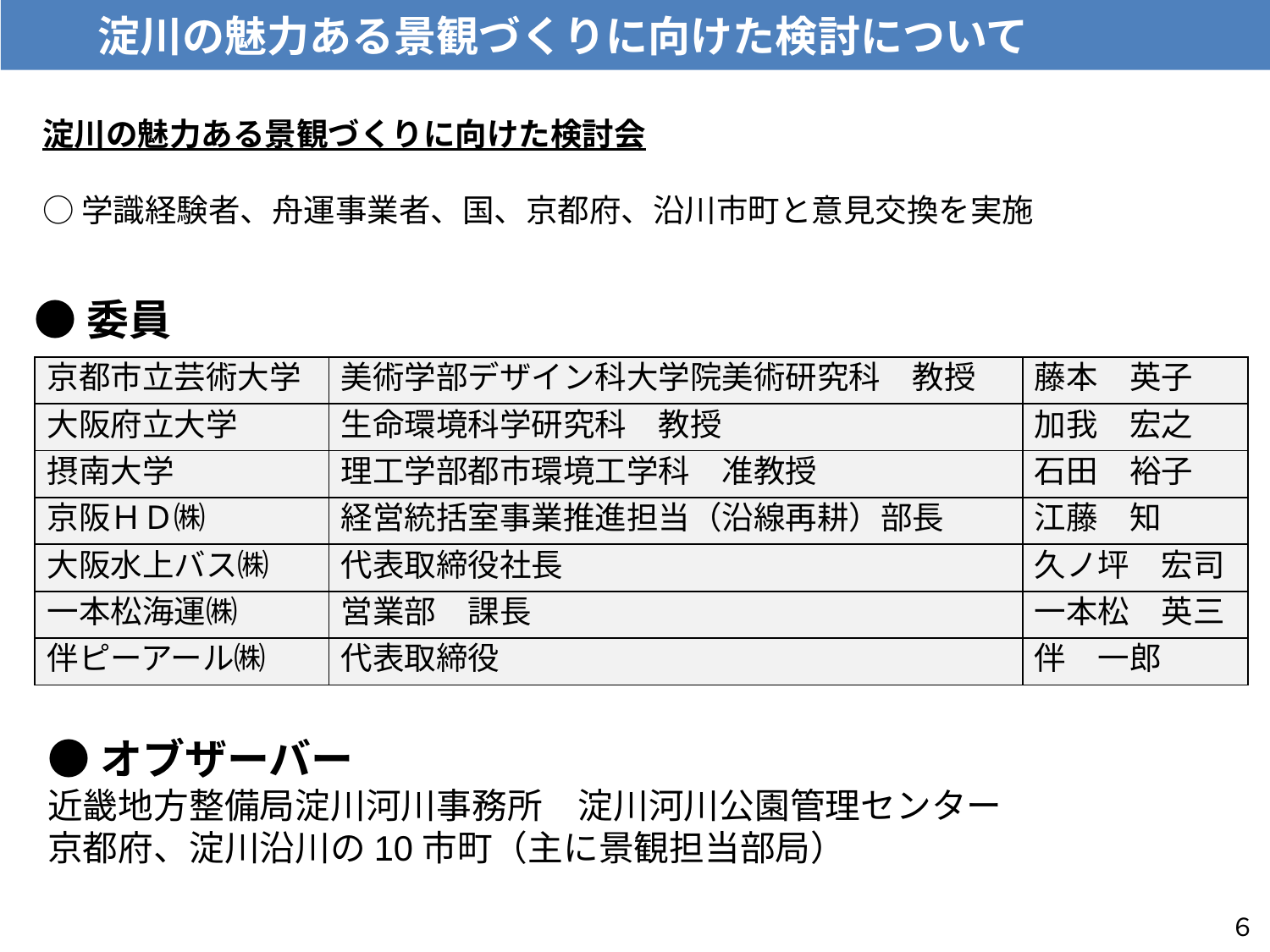

淀川の魅力ある景観づくりに向けた検討について
淀川の魅力ある景観づくりに向けた検討会

○学識経験者、舟運事業者、国、京都府、沿川市町と意見交換を実施
●委員
| 京都市立芸術大学 | 美術学部デザイン科大学院美術研究科　教授 | 藤本　英子 |
| --- | --- | --- |
| 大阪府立大学 | 生命環境科学研究科　教授 | 加我　宏之 |
| 摂南大学 | 理工学部都市環境工学科　准教授 | 石田　裕子 |
| 京阪ＨＤ㈱ | 経営統括室事業推進担当（沿線再耕）部長 | 江藤　知 |
| 大阪水上バス㈱ | 代表取締役社長 | 久ノ坪　宏司 |
| 一本松海運㈱ | 営業部　課長 | 一本松　英三 |
| 伴ピーアール㈱ | 代表取締役 | 伴　一郎 |
●オブザーバー
近畿地方整備局淀川河川事務所　淀川河川公園管理センター
京都府、淀川沿川の10市町（主に景観担当部局）
６